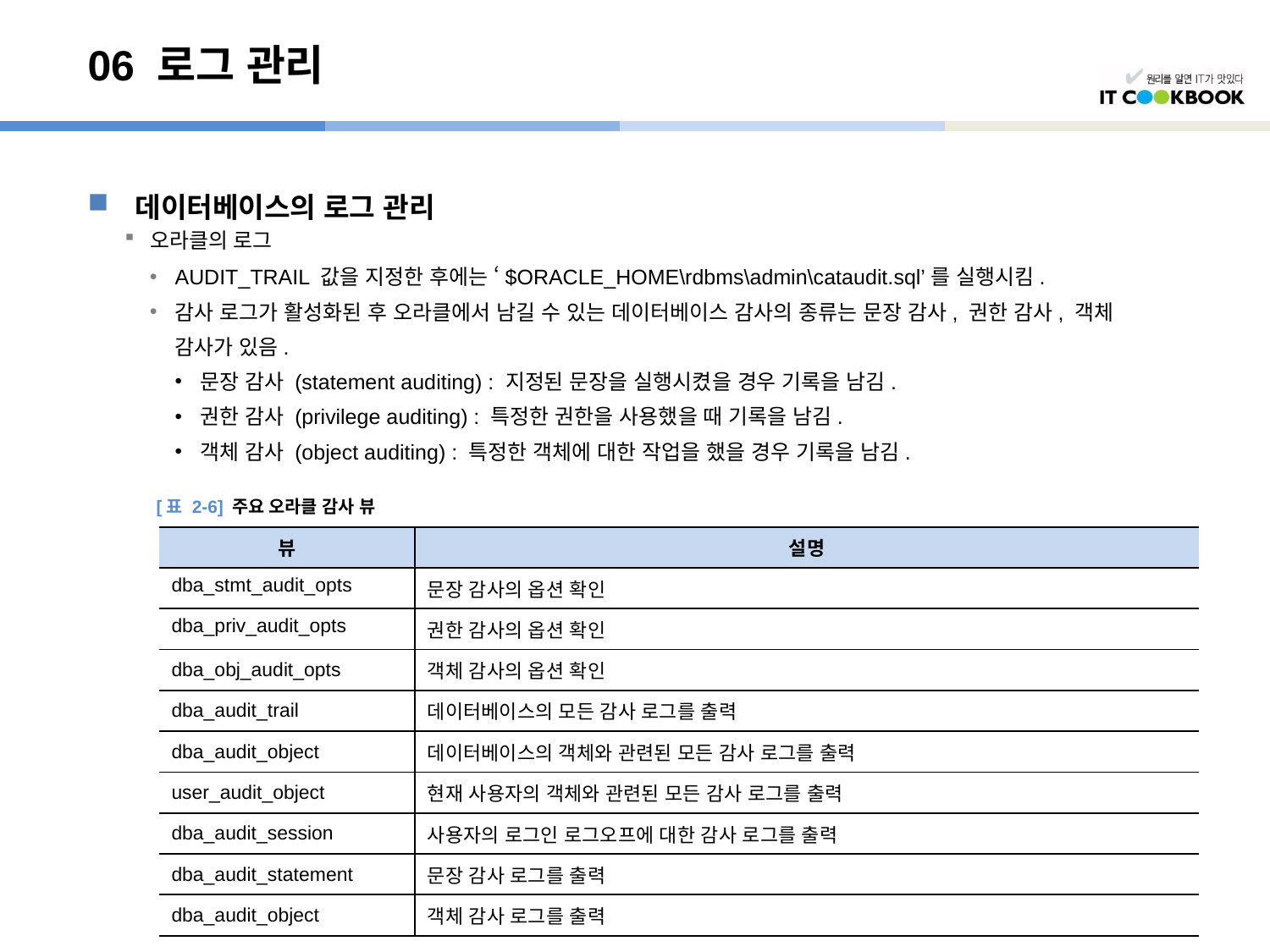

# 06 로그 관리
데이터베이스의 로그 관리
오라클의 로그
AUDIT_TRAIL 값을 지정한 후에는 ‘$ORACLE_HOME\rdbms\admin\cataudit.sql’를 실행시킴.
감사 로그가 활성화된 후 오라클에서 남길 수 있는 데이터베이스 감사의 종류는 문장 감사, 권한 감사, 객체
	감사가 있음.
문장 감사 (statement auditing) : 지정된 문장을 실행시켰을 경우 기록을 남김.
권한 감사 (privilege auditing) : 특정한 권한을 사용했을 때 기록을 남김.
객체 감사 (object auditing) : 특정한 객체에 대한 작업을 했을 경우 기록을 남김.
[표 2-6] 주요 오라클 감사 뷰
| 뷰 | 설명 |
| --- | --- |
| dba\_stmt\_audit\_opts | 문장 감사의 옵션 확인 |
| dba\_priv\_audit\_opts | 권한 감사의 옵션 확인 |
| dba\_obj\_audit\_opts | 객체 감사의 옵션 확인 |
| dba\_audit\_trail | 데이터베이스의 모든 감사 로그를 출력 |
| dba\_audit\_object | 데이터베이스의 객체와 관련된 모든 감사 로그를 출력 |
| user\_audit\_object | 현재 사용자의 객체와 관련된 모든 감사 로그를 출력 |
| dba\_audit\_session | 사용자의 로그인 로그오프에 대한 감사 로그를 출력 |
| dba\_audit\_statement | 문장 감사 로그를 출력 |
| dba\_audit\_object | 객체 감사 로그를 출력 |